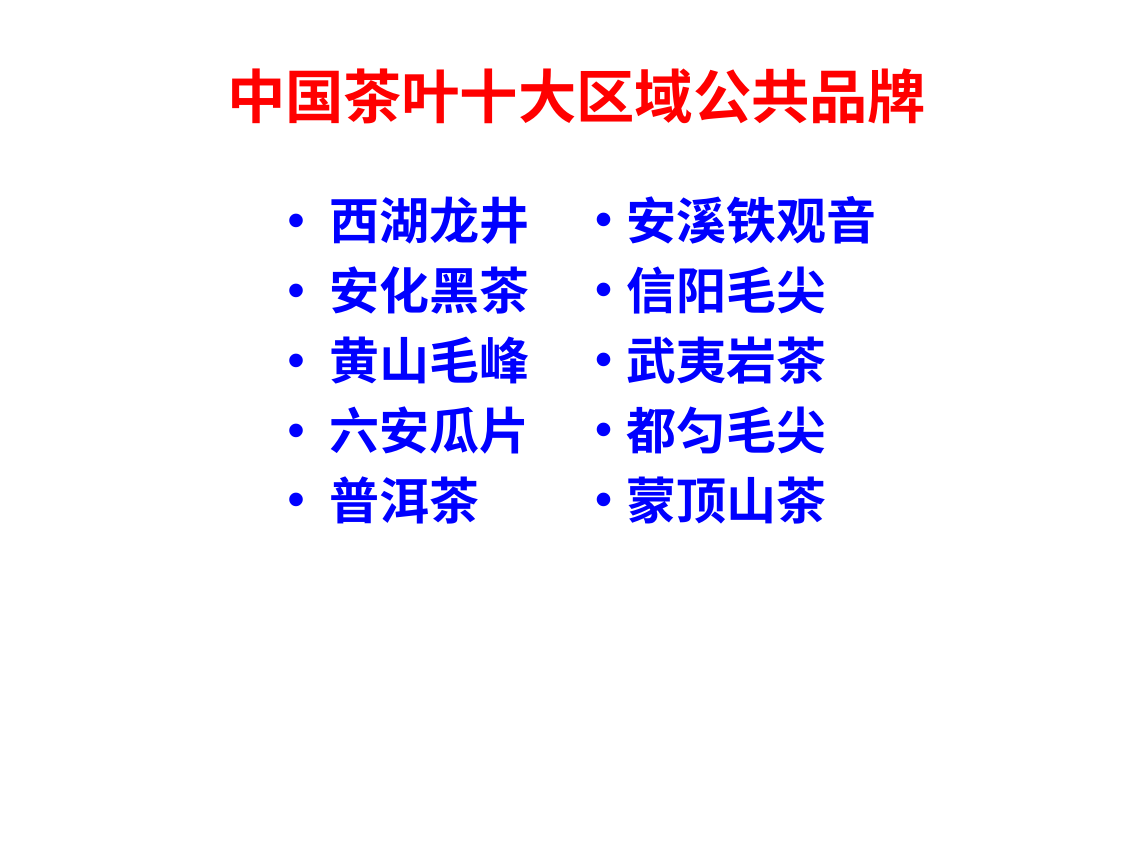

# 中国茶叶十大区域公共品牌
安溪铁观音
信阳毛尖
武夷岩茶
都匀毛尖
蒙顶山茶
西湖龙井
安化黑茶
黄山毛峰
六安瓜片
普洱茶